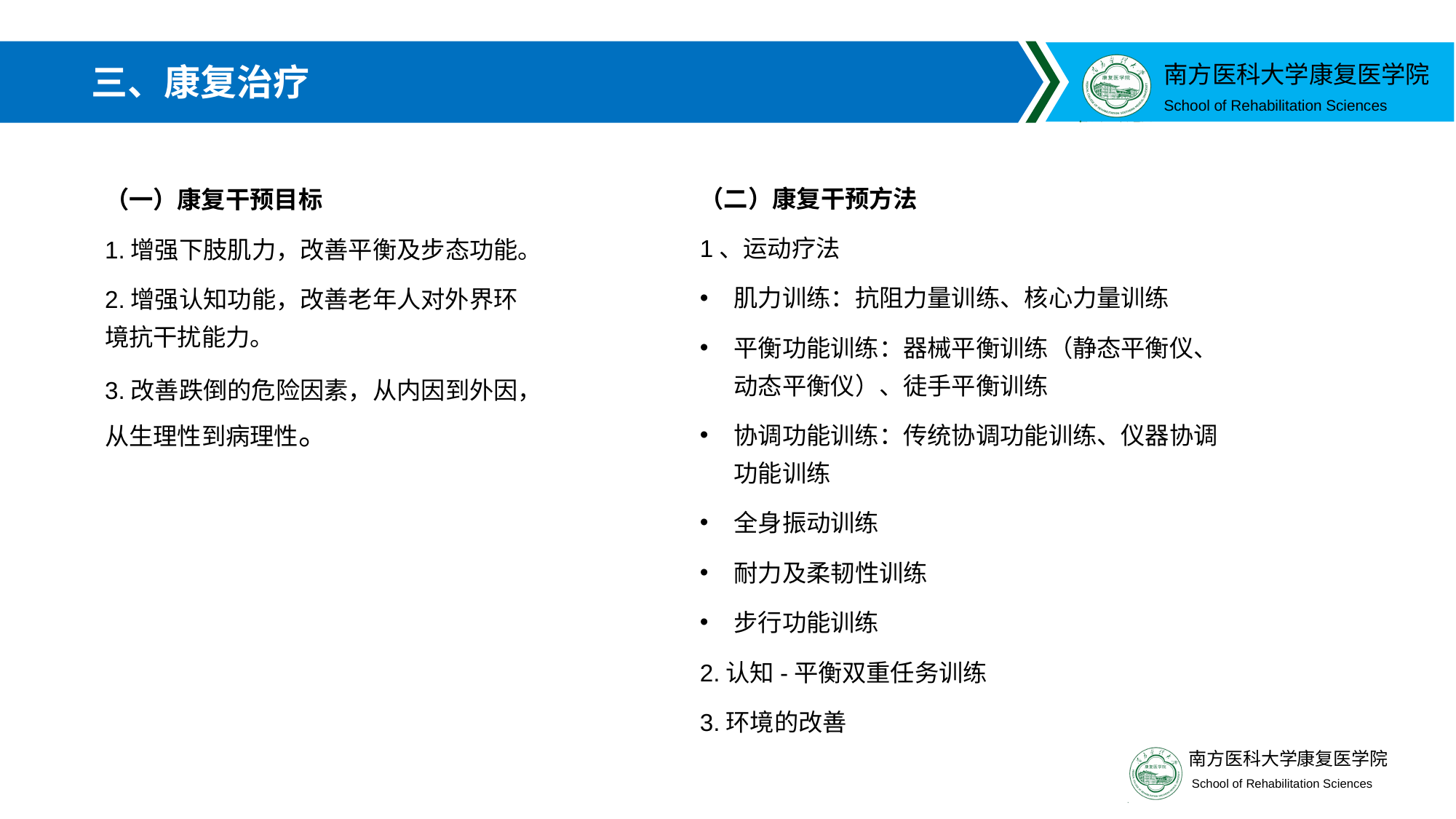

# 三、康复治疗
（一）康复干预目标
1.增强下肢肌力，改善平衡及步态功能。
2.增强认知功能，改善老年人对外界环境抗干扰能力。
3.改善跌倒的危险因素，从内因到外因，从生理性到病理性。

（二）康复干预方法
1、运动疗法
肌力训练：抗阻力量训练、核心力量训练
平衡功能训练：器械平衡训练（静态平衡仪、动态平衡仪）、徒手平衡训练
协调功能训练：传统协调功能训练、仪器协调功能训练
全身振动训练
耐力及柔韧性训练
步行功能训练
2.认知-平衡双重任务训练
3.环境的改善